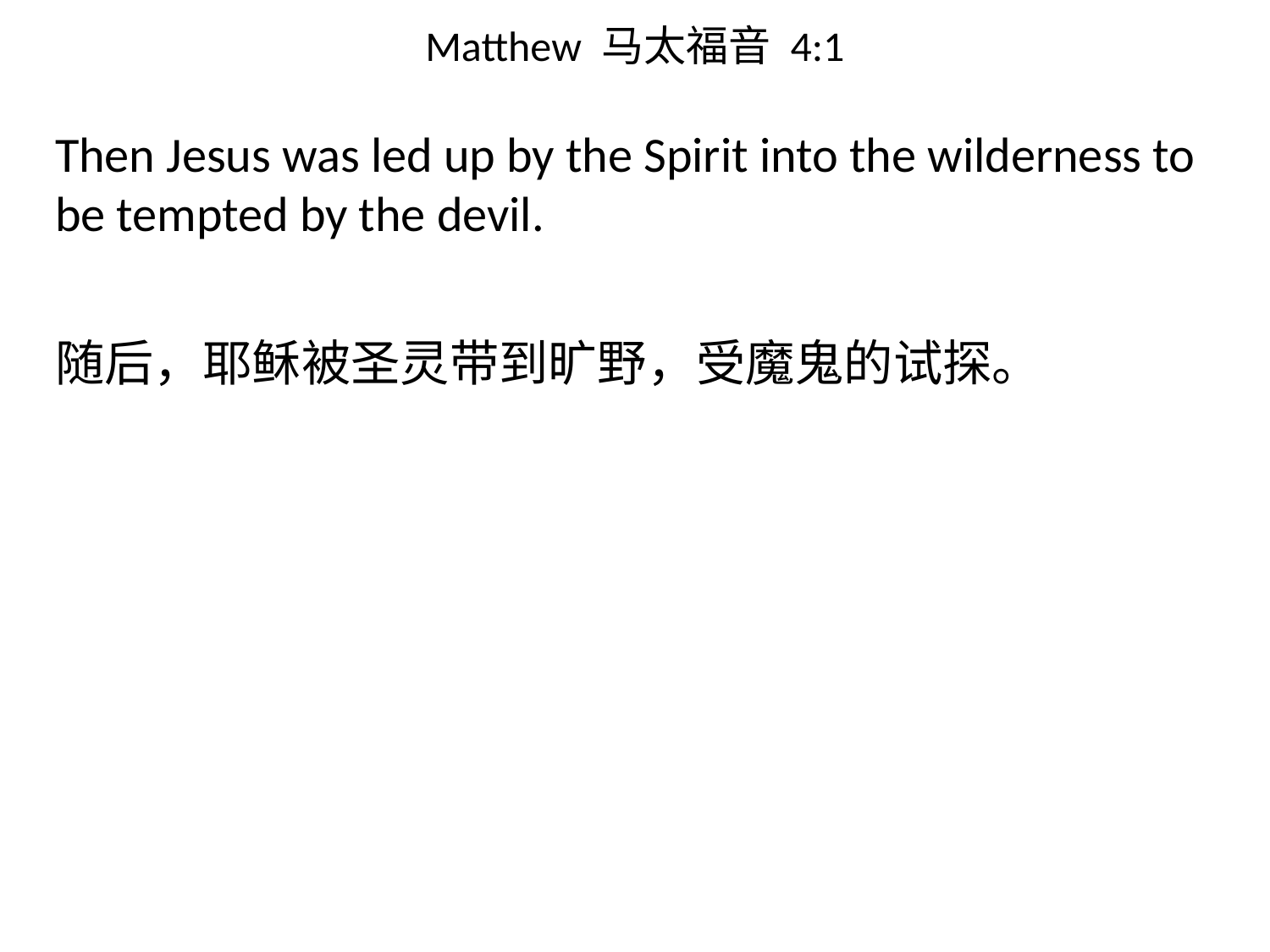

# Matthew 马太福音 4:1
Then Jesus was led up by the Spirit into the wilderness to be tempted by the devil.

随后，耶稣被圣灵带到旷野，受魔鬼的试探。